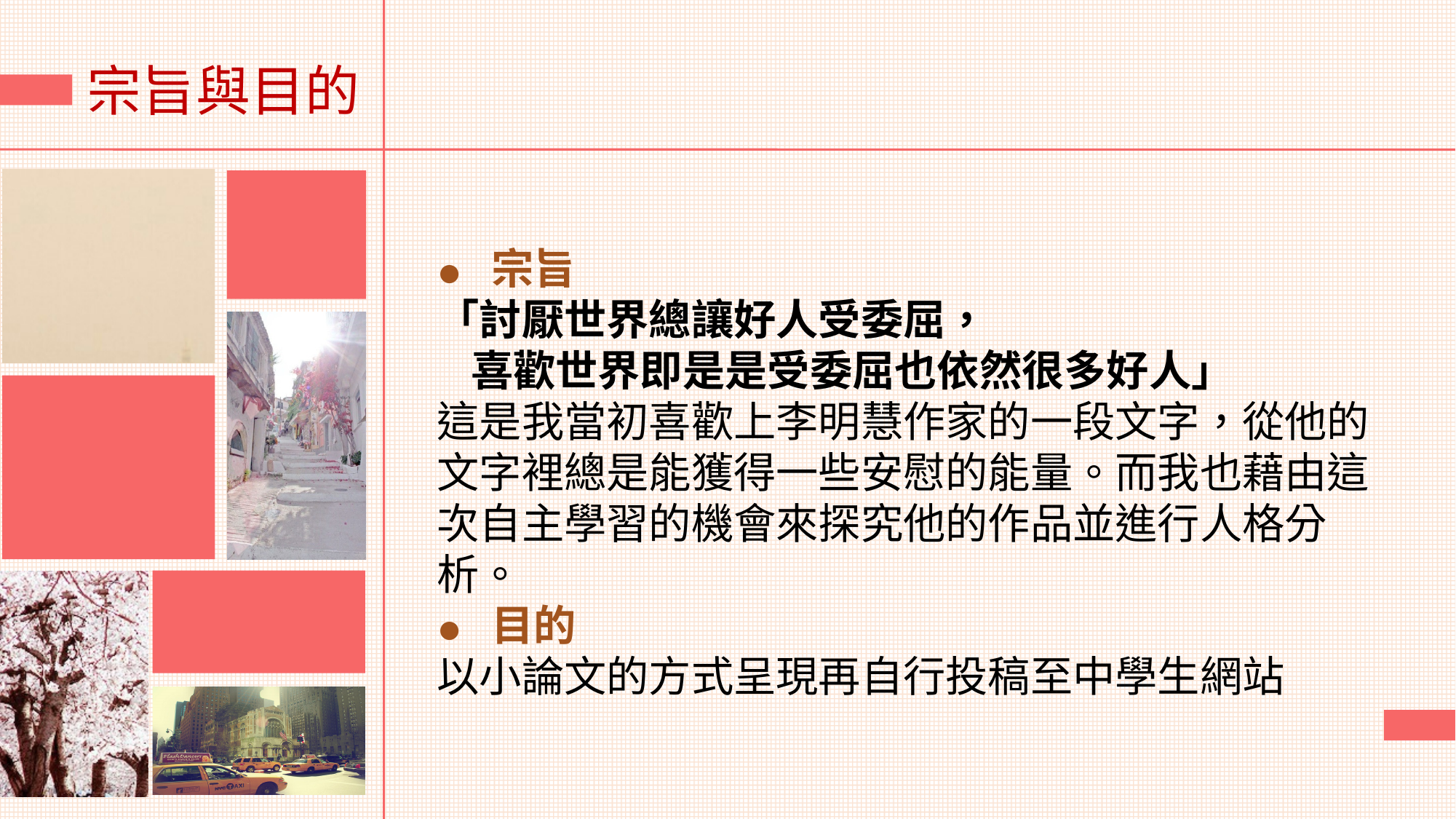

宗旨與目的

宗旨
「討厭世界總讓好人受委屈，
  喜歡世界即是是受委屈也依然很多好人」
這是我當初喜歡上李明慧作家的一段文字，從他的文字裡總是能獲得一些安慰的能量。而我也藉由這次自主學習的機會來探究他的作品並進行人格分析。
目的
以小論文的方式呈現再自行投稿至中學生網站